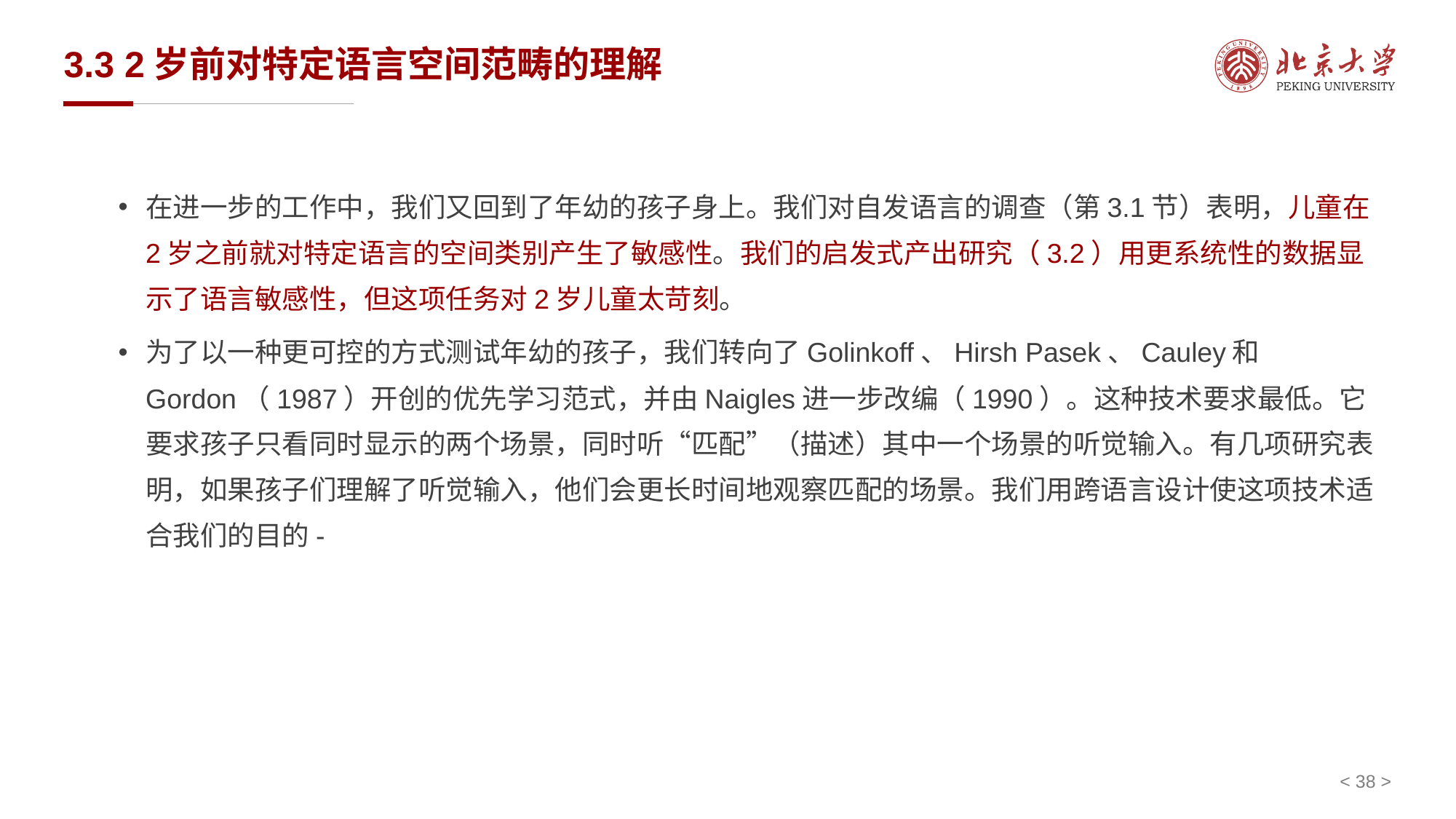

# 3.3 2岁前对特定语言空间范畴的理解
在进一步的工作中，我们又回到了年幼的孩子身上。我们对自发语言的调查（第3.1节）表明，儿童在2岁之前就对特定语言的空间类别产生了敏感性。我们的启发式产出研究（3.2）用更系统性的数据显示了语言敏感性，但这项任务对2岁儿童太苛刻。
为了以一种更可控的方式测试年幼的孩子，我们转向了Golinkoff、Hirsh Pasek、Cauley和Gordon（1987）开创的优先学习范式，并由Naigles进一步改编（1990）。这种技术要求最低。它要求孩子只看同时显示的两个场景，同时听“匹配”（描述）其中一个场景的听觉输入。有几项研究表明，如果孩子们理解了听觉输入，他们会更长时间地观察匹配的场景。我们用跨语言设计使这项技术适合我们的目的-
< 38 >